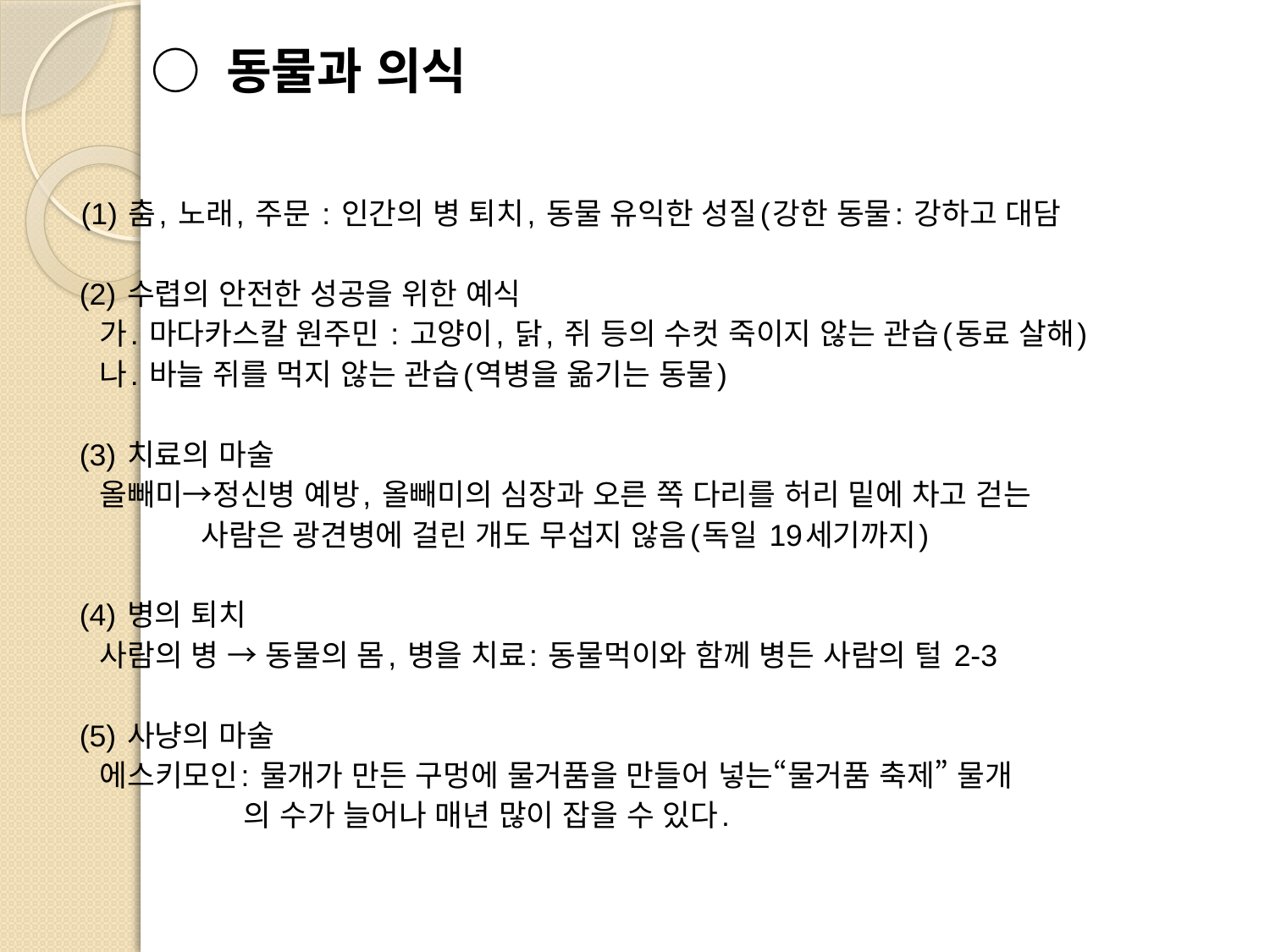

# ○ 동물과 의식
   (1) 춤, 노래, 주문 : 인간의 병 퇴치, 동물 유익한 성질(강한 동물: 강하고 대담

  (2) 수렵의 안전한 성공을 위한 예식
    가. 마다카스칼 원주민 : 고양이, 닭, 쥐 등의 수컷 죽이지 않는 관습(동료 살해)
    나. 바늘 쥐를 먹지 않는 관습(역병을 옮기는 동물)

  (3) 치료의 마술
    올빼미→정신병 예방, 올빼미의 심장과 오른 쪽 다리를 허리 밑에 차고 걷는
                사람은 광견병에 걸린 개도 무섭지 않음(독일 19세기까지)

  (4) 병의 퇴치
    사람의 병 → 동물의 몸, 병을 치료: 동물먹이와 함께 병든 사람의 털 2-3

  (5) 사냥의 마술
    에스키모인: 물개가 만든 구멍에 물거품을 만들어 넣는“물거품 축제” 물개
                     의 수가 늘어나 매년 많이 잡을 수 있다.